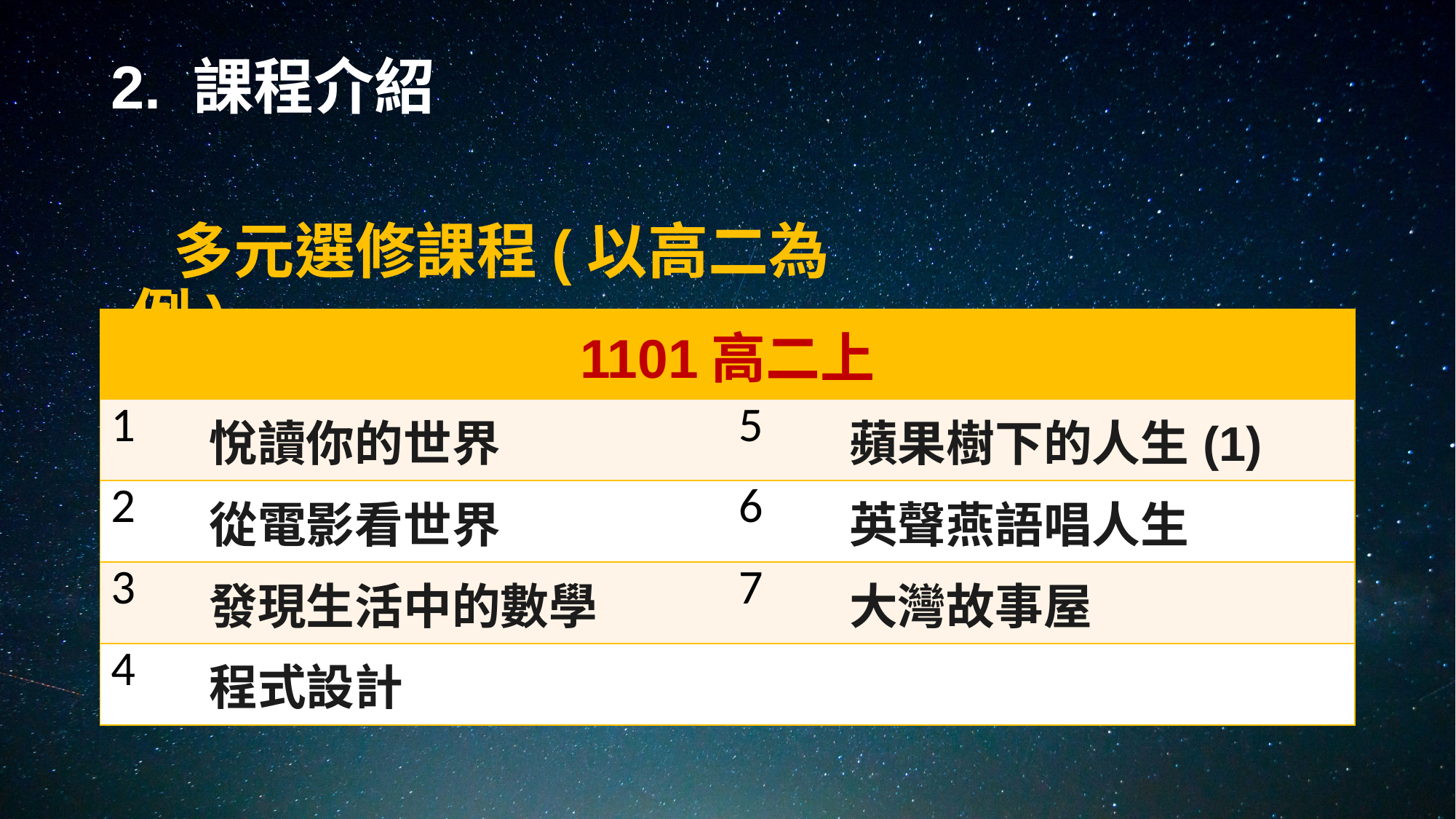

# 2. 課程介紹

  多元選修課程(以高二為例)
| 1101高二上 |  |  |  |
| --- | --- | --- | --- |
| 1 | 悅讀你的世界 | 5 | 蘋果樹下的人生(1) |
| 2 | 從電影看世界 | 6 | 英聲燕語唱人生 |
| 3 | 發現生活中的數學 | 7 | 大灣故事屋 |
| 4 | 程式設計 |  |  |